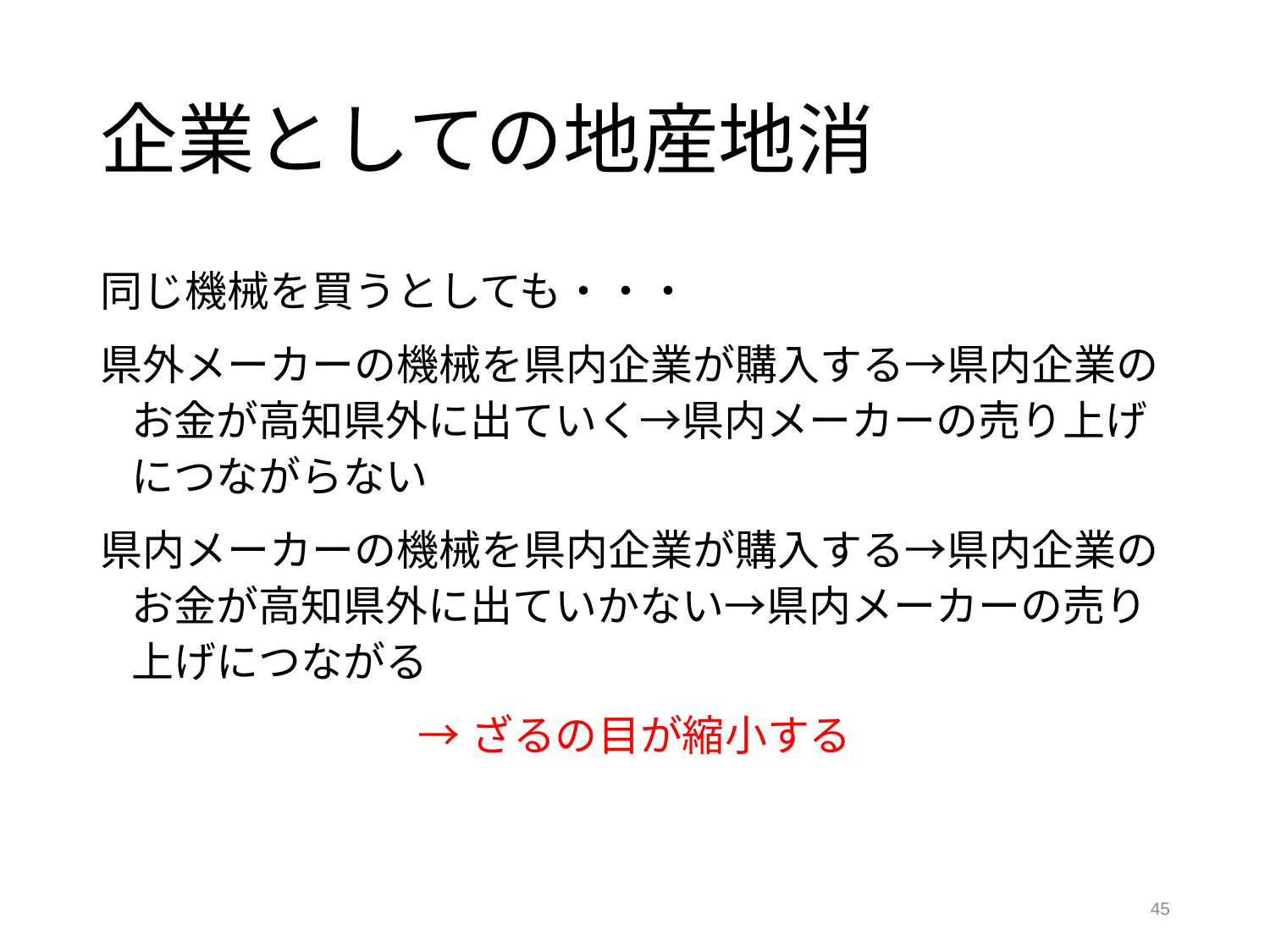

# 企業としての地産地消
同じ機械を買うとしても・・・
県外メーカーの機械を県内企業が購入する→県内企業のお金が高知県外に出ていく→県内メーカーの売り上げにつながらない
県内メーカーの機械を県内企業が購入する→県内企業のお金が高知県外に出ていかない→県内メーカーの売り上げにつながる
→ざるの目が縮小する
45